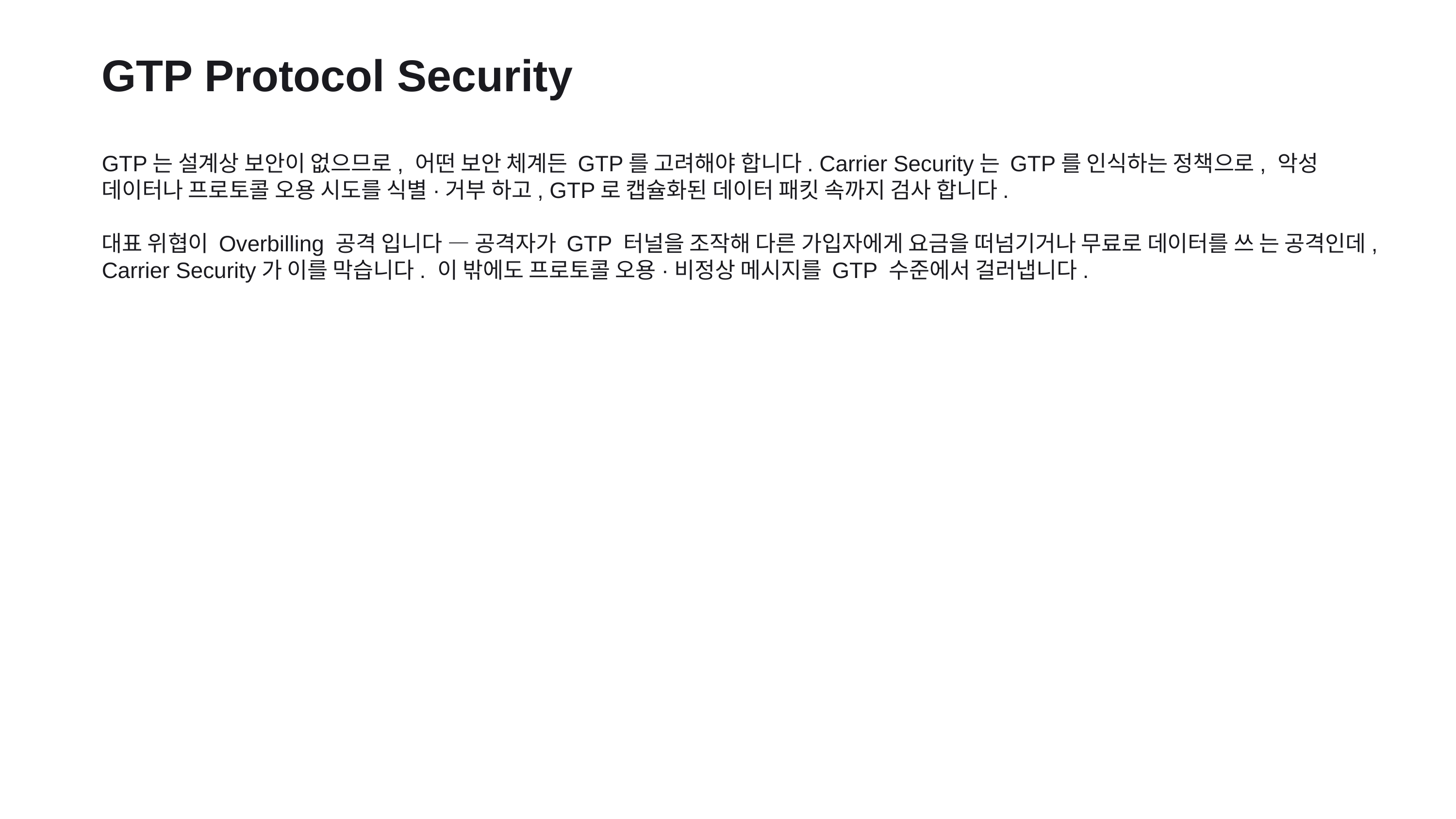

GTP Protocol Security
GTP는 설계상 보안이 없으므로, 어떤 보안 체계든 GTP를 고려해야 합니다. Carrier Security는 GTP를 인식하는 정책으로, 악성 데이터나 프로토콜 오용 시도를 식별·거부 하고, GTP로 캡슐화된 데이터 패킷 속까지 검사 합니다.

대표 위협이 Overbilling 공격 입니다 — 공격자가 GTP 터널을 조작해 다른 가입자에게 요금을 떠넘기거나 무료로 데이터를 쓰 는 공격인데, Carrier Security가 이를 막습니다. 이 밖에도 프로토콜 오용·비정상 메시지를 GTP 수준에서 걸러냅니다.